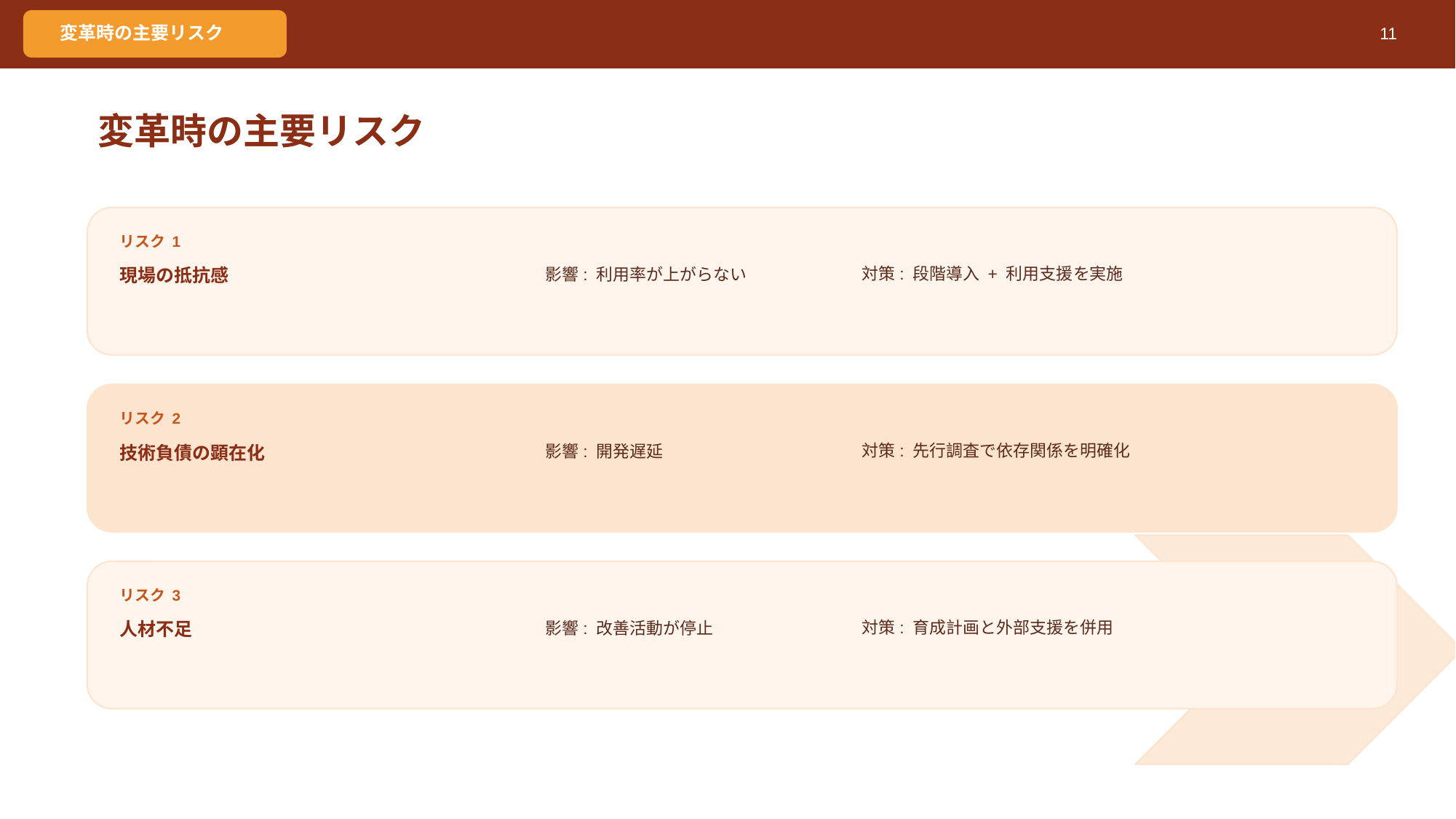

変革時の主要リスク
11
変革時の主要リスク

リスク 1
現場の抵抗感
影響: 利用率が上がらない
対策: 段階導入 + 利用支援を実施

リスク 2
技術負債の顕在化
影響: 開発遅延
対策: 先行調査で依存関係を明確化

リスク 3
人材不足
影響: 改善活動が停止
対策: 育成計画と外部支援を併用